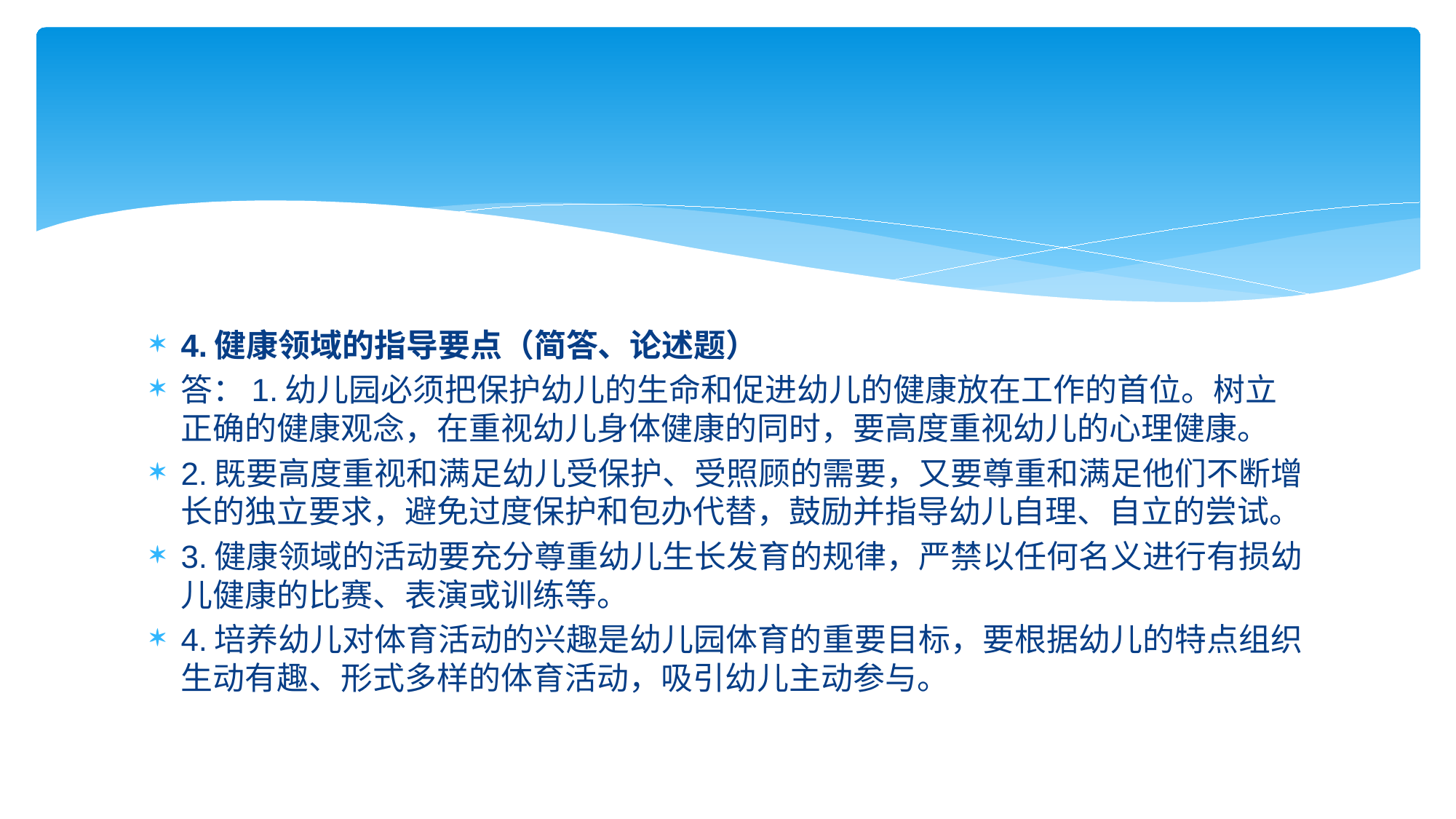

#
4.健康领域的指导要点（简答、论述题）
答：1.幼儿园必须把保护幼儿的生命和促进幼儿的健康放在工作的首位。树立正确的健康观念，在重视幼儿身体健康的同时，要高度重视幼儿的心理健康。
2.既要高度重视和满足幼儿受保护、受照顾的需要，又要尊重和满足他们不断增长的独立要求，避免过度保护和包办代替，鼓励并指导幼儿自理、自立的尝试。
3.健康领域的活动要充分尊重幼儿生长发育的规律，严禁以任何名义进行有损幼儿健康的比赛、表演或训练等。
4.培养幼儿对体育活动的兴趣是幼儿园体育的重要目标，要根据幼儿的特点组织生动有趣、形式多样的体育活动，吸引幼儿主动参与。